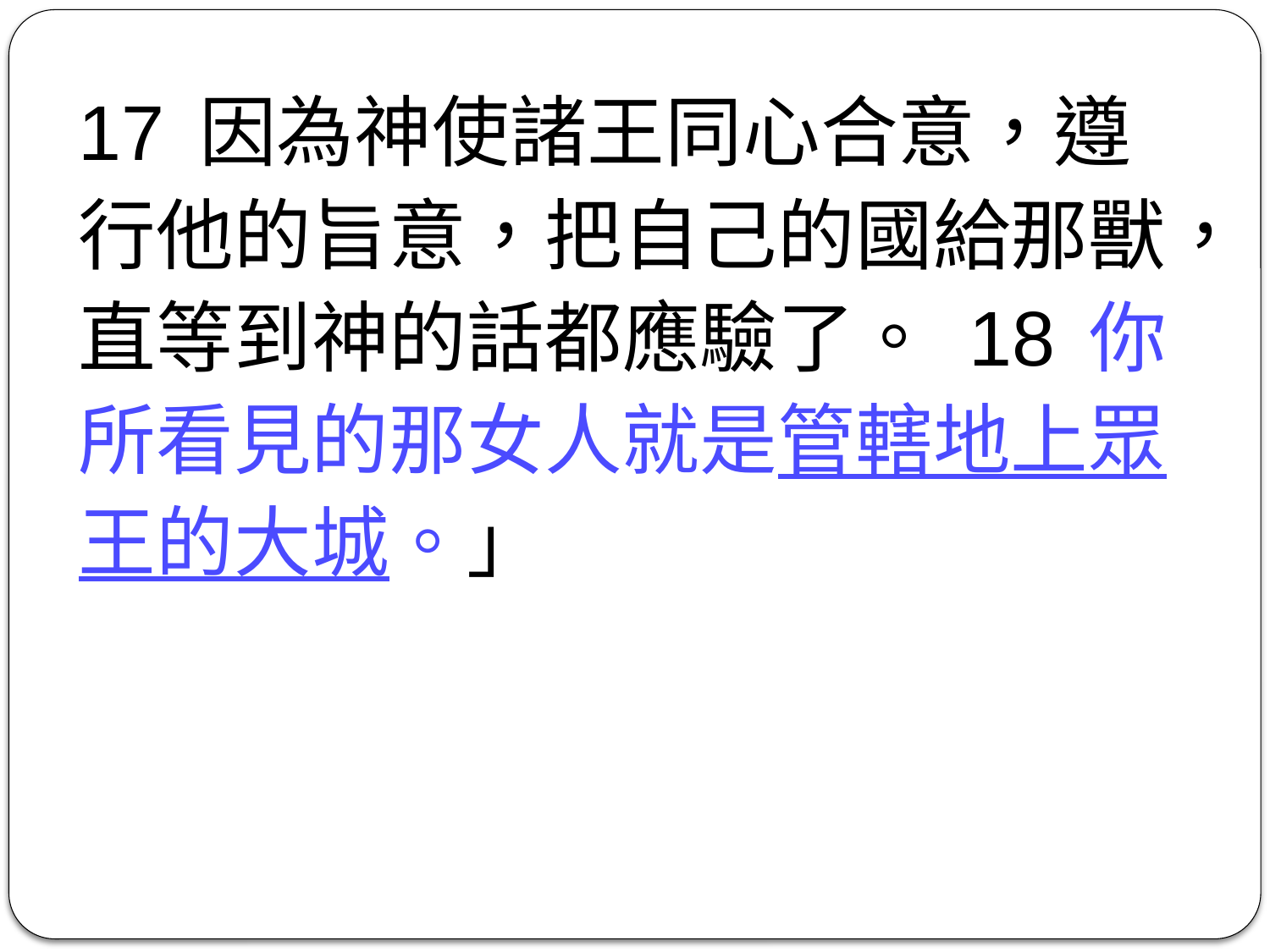

17 因為神使諸王同心合意，遵行他的旨意，把自己的國給那獸，直等到神的話都應驗了。 18 你所看見的那女人就是管轄地上眾王的大城。」